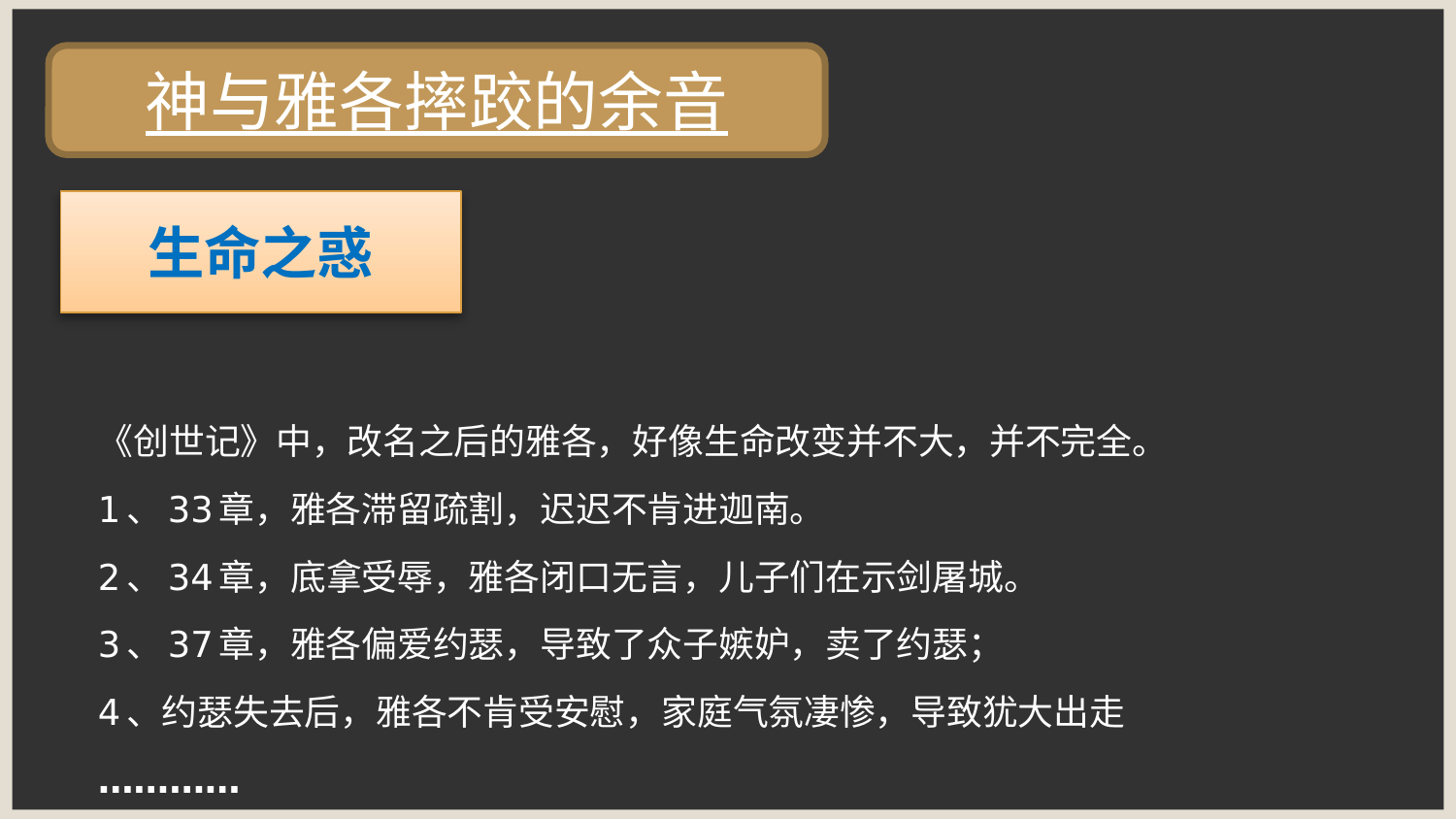

《创世记》中，改名之后的雅各，好像生命改变并不大，并不完全。
1、33章，雅各滞留疏割，迟迟不肯进迦南。
2、34章，底拿受辱，雅各闭口无言，儿子们在示剑屠城。
3、37章，雅各偏爱约瑟，导致了众子嫉妒，卖了约瑟；
4、约瑟失去后，雅各不肯受安慰，家庭气氛凄惨，导致犹大出走
…………
神与雅各摔跤的余音
生命之惑